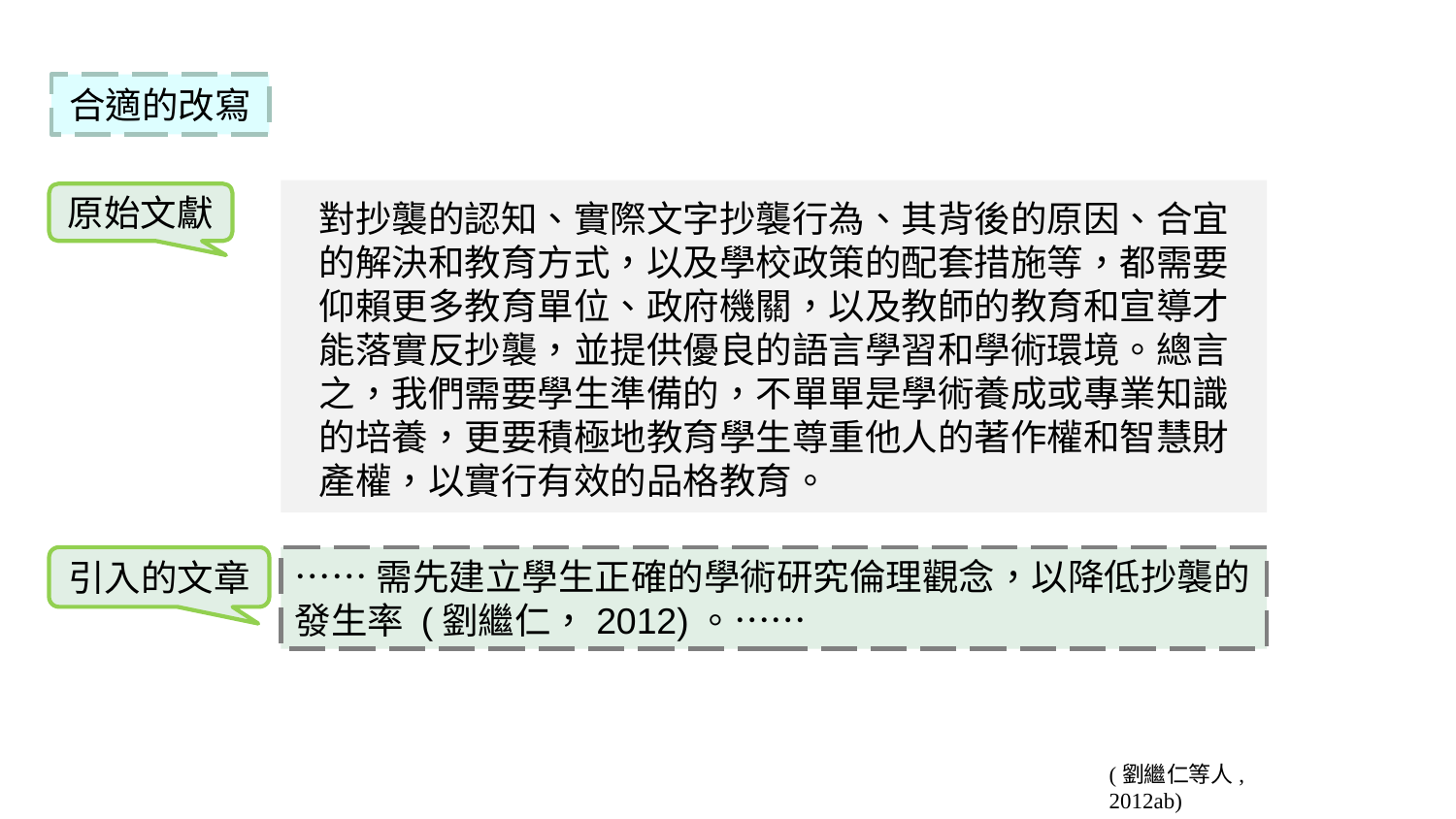

合適的改寫

對抄襲的認知、實際文字抄襲行為、其背後的原因、合宜的解決和教育方式，以及學校政策的配套措施等，都需要仰賴更多教育單位、政府機關，以及教師的教育和宣導才能落實反抄襲，並提供優良的語言學習和學術環境。總言之，我們需要學生準備的，不單單是學術養成或專業知識的培養，更要積極地教育學生尊重他人的著作權和智慧財產權，以實行有效的品格教育。
原始文獻
引入的文章
……需先建立學生正確的學術研究倫理觀念，以降低抄襲的發生率 (劉繼仁，2012)。……
(劉繼仁等人, 2012ab)